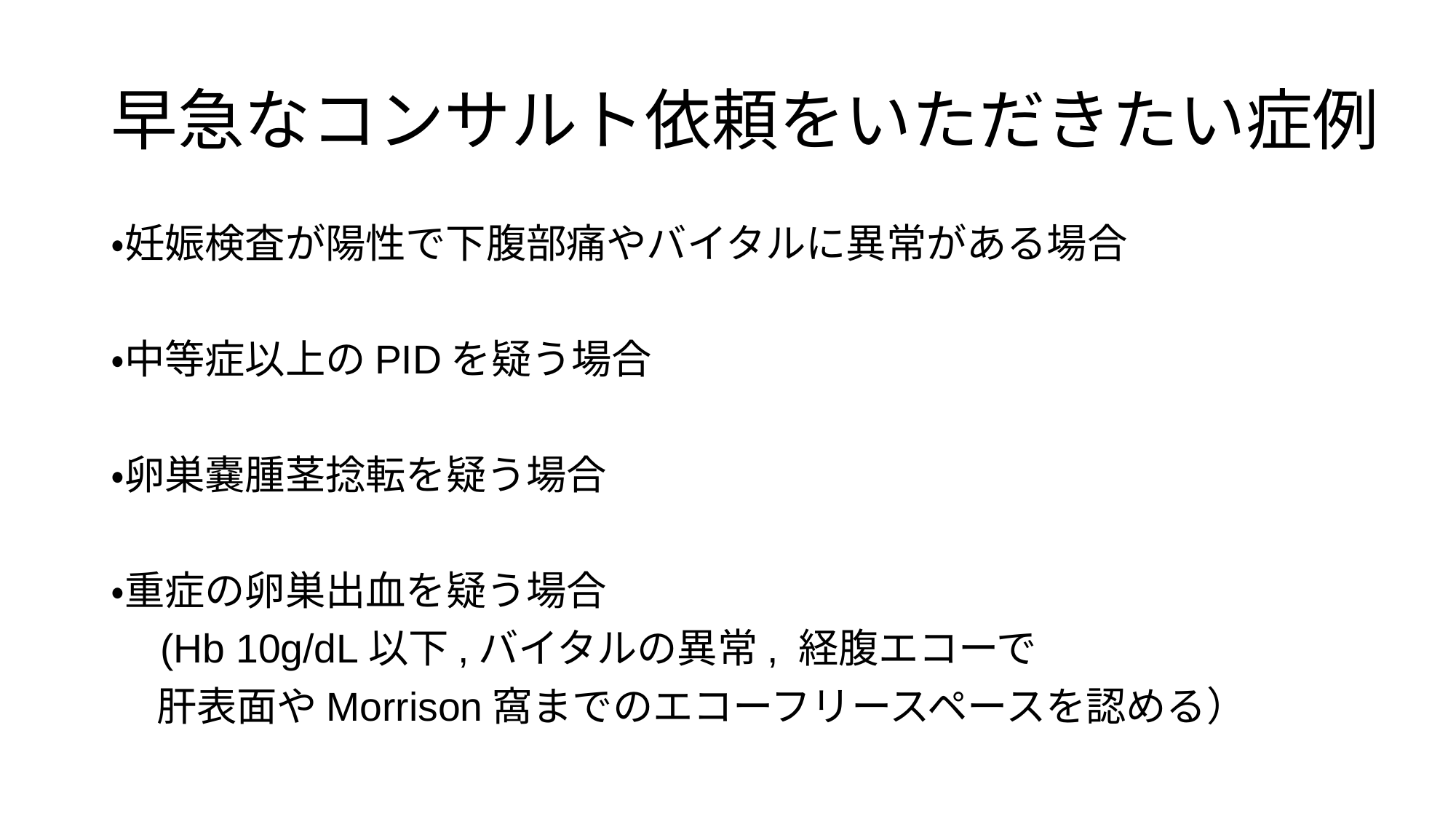

# 早急なコンサルト依頼をいただきたい症例
・妊娠検査が陽性で下腹部痛やバイタルに異常がある場合

・中等症以上のPIDを疑う場合

・卵巣嚢腫茎捻転を疑う場合

・重症の卵巣出血を疑う場合
　(Hb 10g/dL以下,バイタルの異常, 経腹エコーで
    肝表面やMorrison窩までのエコーフリースペースを認める）